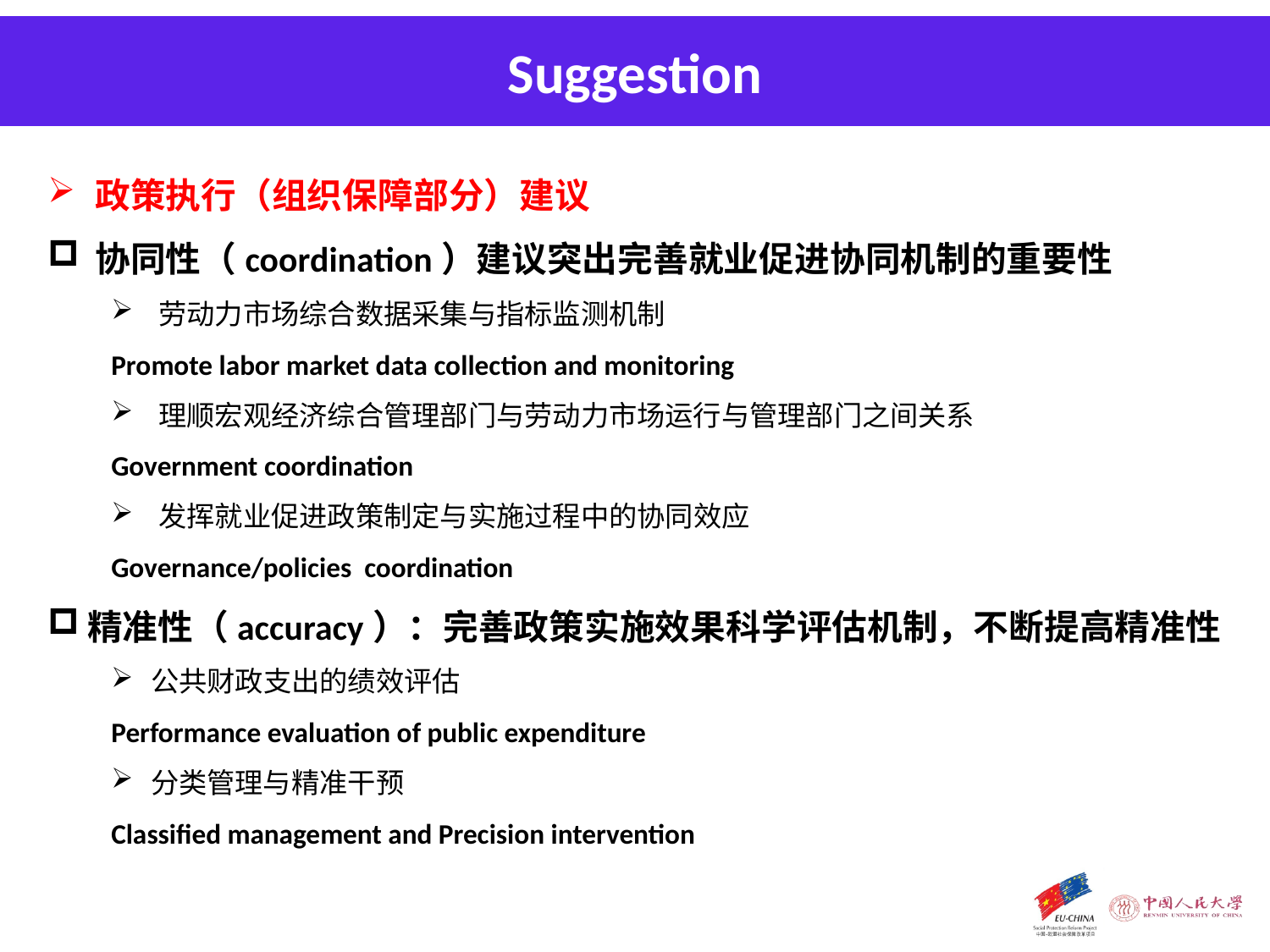

Suggestion
政策执行（组织保障部分）建议
协同性（coordination）建议突出完善就业促进协同机制的重要性
劳动力市场综合数据采集与指标监测机制
Promote labor market data collection and monitoring
理顺宏观经济综合管理部门与劳动力市场运行与管理部门之间关系
Government coordination
发挥就业促进政策制定与实施过程中的协同效应
Governance/policies  coordination
精准性（accuracy）：完善政策实施效果科学评估机制，不断提高精准性
公共财政支出的绩效评估
Performance evaluation of public expenditure
分类管理与精准干预
Classified management and Precision intervention